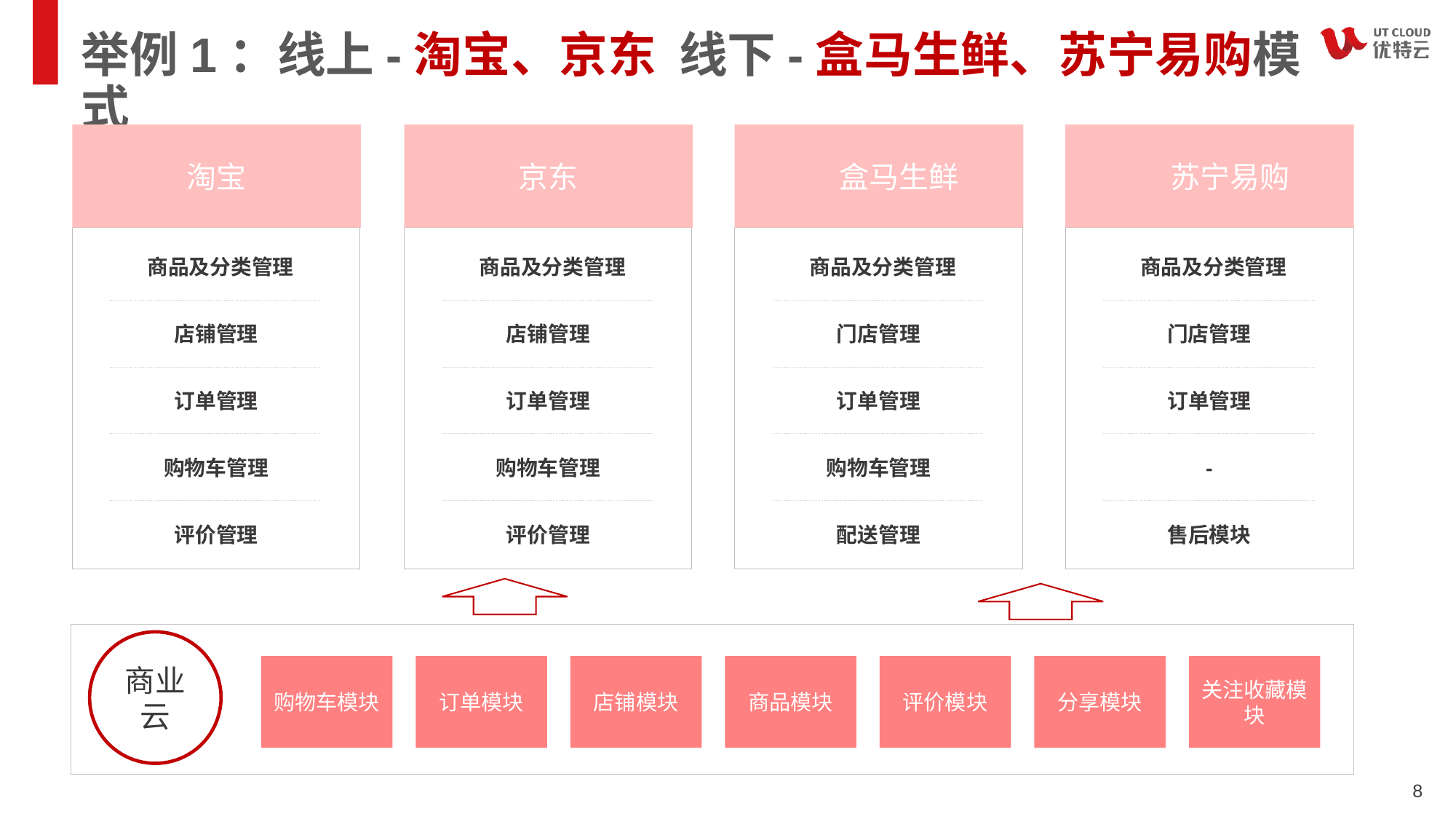

# 举例1：线上-淘宝、京东  线下-盒马生鲜、苏宁易购模式

淘宝
京东
盒马生鲜
苏宁易购

商品及分类管理
商品及分类管理
商品及分类管理
商品及分类管理
店铺管理
店铺管理
门店管理
门店管理
订单管理
订单管理
订单管理
订单管理
购物车管理
购物车管理
购物车管理
-
评价管理
评价管理
配送管理
售后模块

商业云
购物车模块
订单模块
店铺模块
商品模块
评价模块
分享模块
关注收藏模块
8